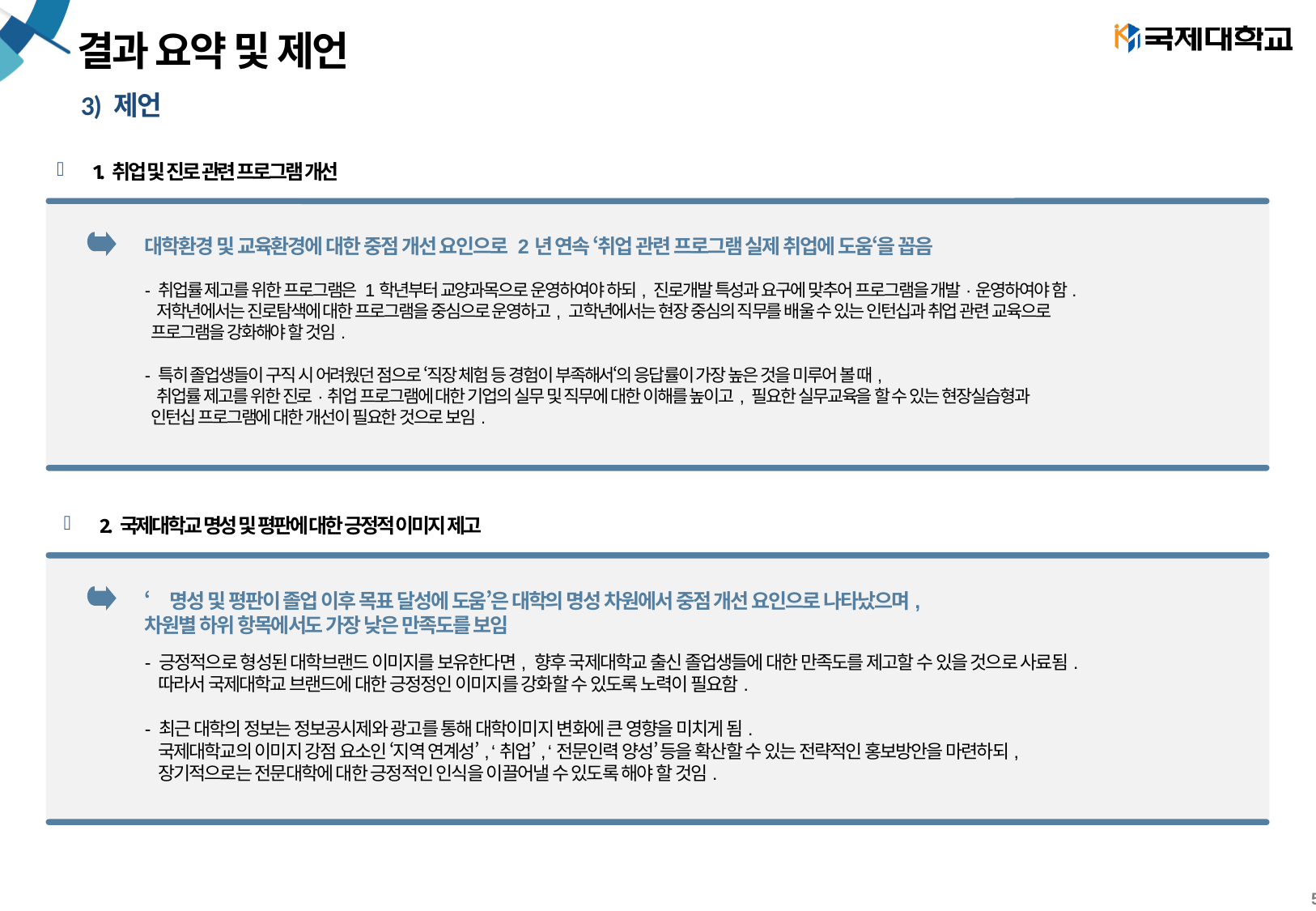

# 결과 요약 및 제언
3) 제언
1. 취업 및 진로 관련 프로그램 개선

대학환경 및 교육환경에 대한 중점 개선 요인으로 2년 연속 ‘취업 관련 프로그램 실제 취업에 도움‘을 꼽음

- 취업률 제고를 위한 프로그램은 1학년부터 교양과목으로 운영하여야 하되, 진로개발 특성과 요구에 맞추어 프로그램을 개발·운영하여야 함.
  저학년에서는 진로탐색에 대한 프로그램을 중심으로 운영하고, 고학년에서는 현장 중심의 직무를 배울 수 있는 인턴십과 취업 관련 교육으로
  프로그램을 강화해야 할 것임.

- 특히 졸업생들이 구직 시 어려웠던 점으로 ‘직장 체험 등 경험이 부족해서‘의 응답률이 가장 높은 것을 미루어 볼 때,
  취업률 제고를 위한 진로·취업 프로그램에 대한 기업의 실무 및 직무에 대한 이해를 높이고, 필요한 실무교육을 할 수 있는 현장실습형과
  인턴십 프로그램에 대한 개선이 필요한 것으로 보임.

2. 국제대학교 명성 및 평판에 대한 긍정적 이미지 제고

‘명성 및 평판이 졸업 이후 목표 달성에 도움’은 대학의 명성 차원에서 중점 개선 요인으로 나타났으며,
차원별 하위 항목에서도 가장 낮은 만족도를 보임

- 긍정적으로 형성된 대학브랜드 이미지를 보유한다면, 향후 국제대학교 출신 졸업생들에 대한 만족도를 제고할 수 있을 것으로 사료됨.
  따라서 국제대학교 브랜드에 대한 긍정정인 이미지를 강화할 수 있도록 노력이 필요함.

- 최근 대학의 정보는 정보공시제와 광고를 통해 대학이미지 변화에 큰 영향을 미치게 됨.
  국제대학교의 이미지 강점 요소인 ‘지역 연계성’, ‘취업’, ‘전문인력 양성’ 등을 확산할 수 있는 전략적인 홍보방안을 마련하되,
  장기적으로는 전문대학에 대한 긍정적인 인식을 이끌어낼 수 있도록 해야 할 것임.